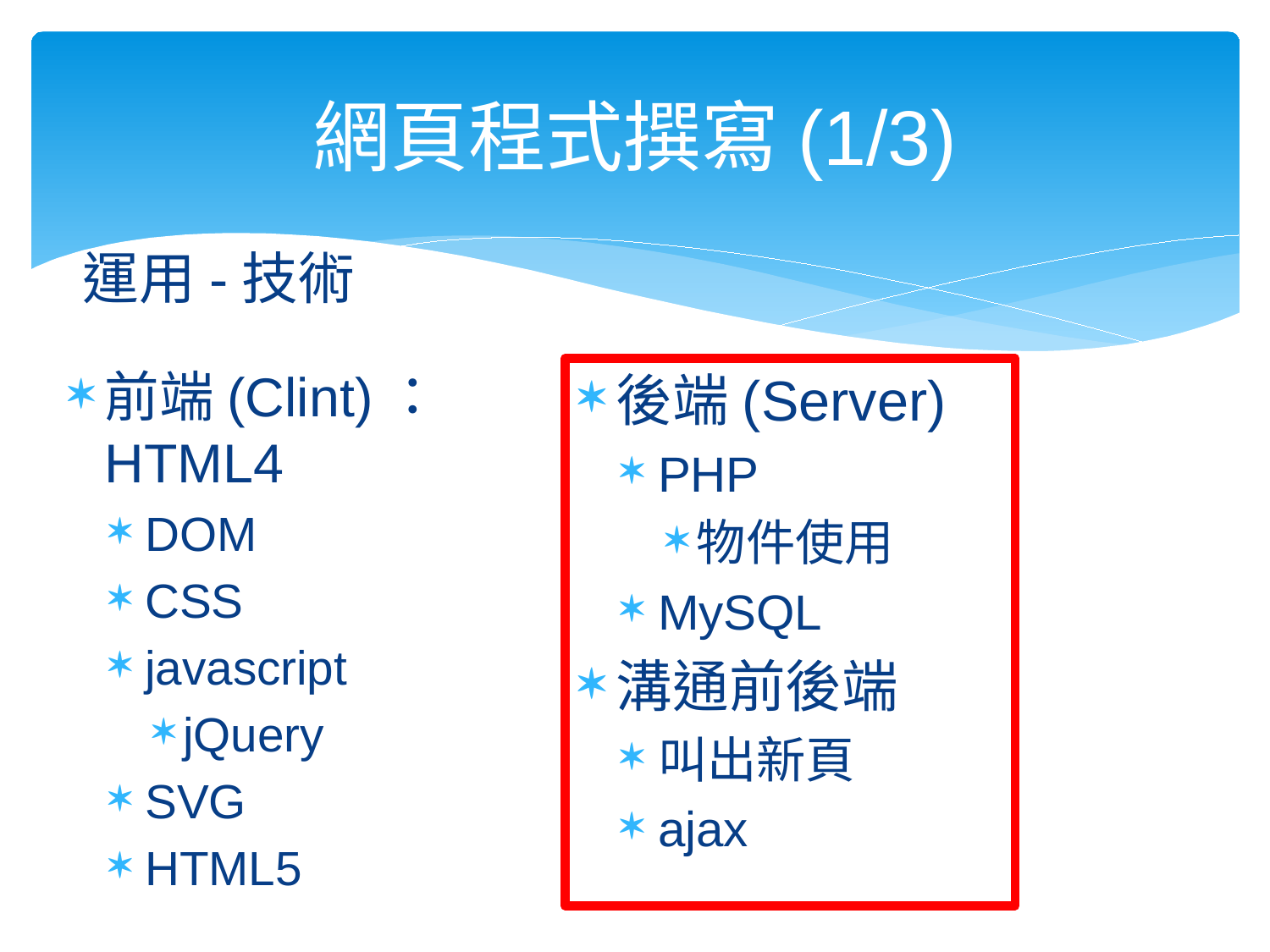

# 網頁程式撰寫(1/3)
運用-技術
前端(Clint)：HTML4
DOM
CSS
javascript
jQuery
SVG
HTML5

後端(Server)
PHP
物件使用
MySQL
溝通前後端
叫出新頁
ajax